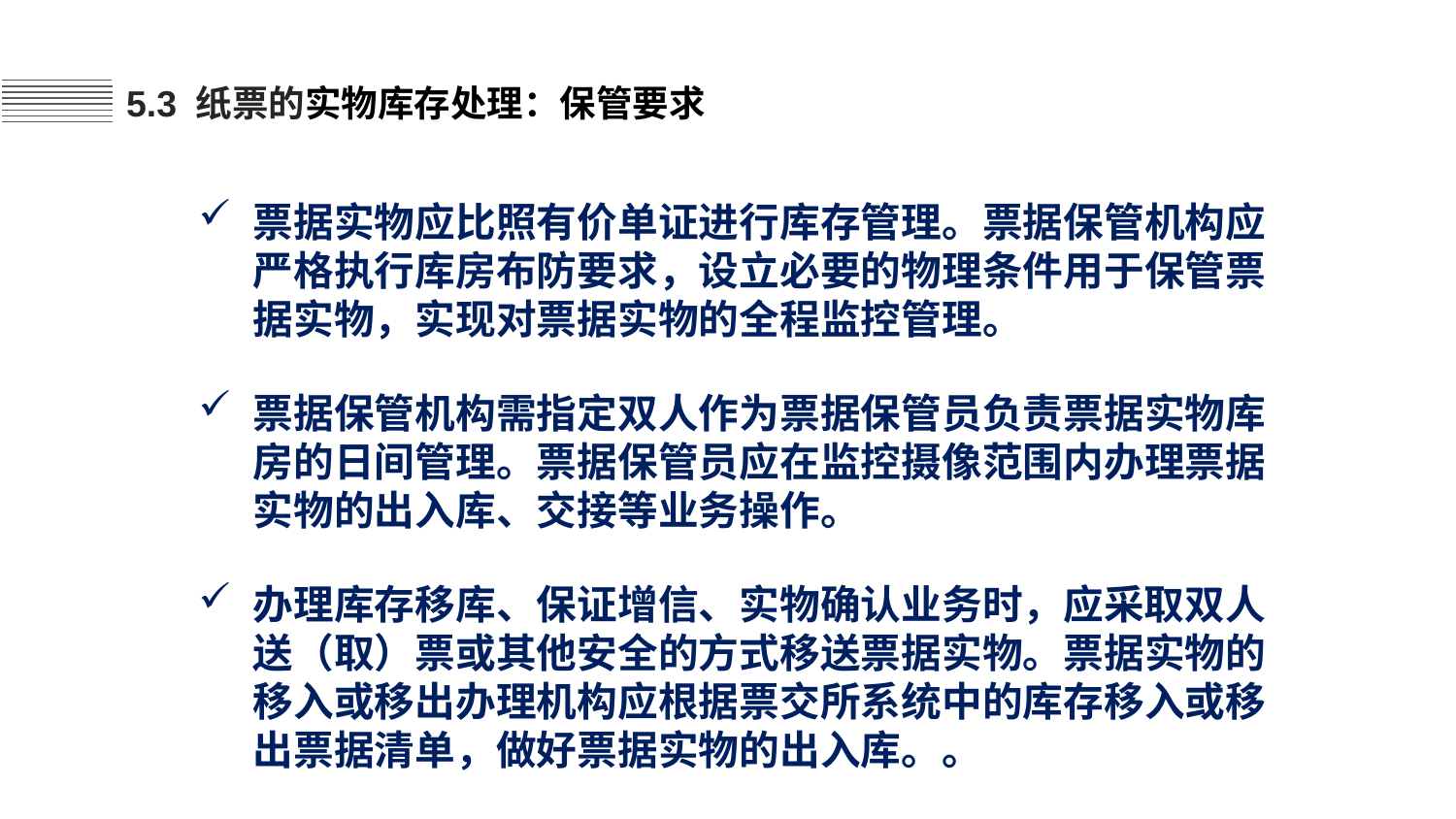

5.3 纸票的实物库存处理：保管要求
票据实物应比照有价单证进行库存管理。票据保管机构应严格执行库房布防要求，设立必要的物理条件用于保管票据实物，实现对票据实物的全程监控管理。
票据保管机构需指定双人作为票据保管员负责票据实物库房的日间管理。票据保管员应在监控摄像范围内办理票据实物的出入库、交接等业务操作。
办理库存移库、保证增信、实物确认业务时，应采取双人送（取）票或其他安全的方式移送票据实物。票据实物的移入或移出办理机构应根据票交所系统中的库存移入或移出票据清单，做好票据实物的出入库。。